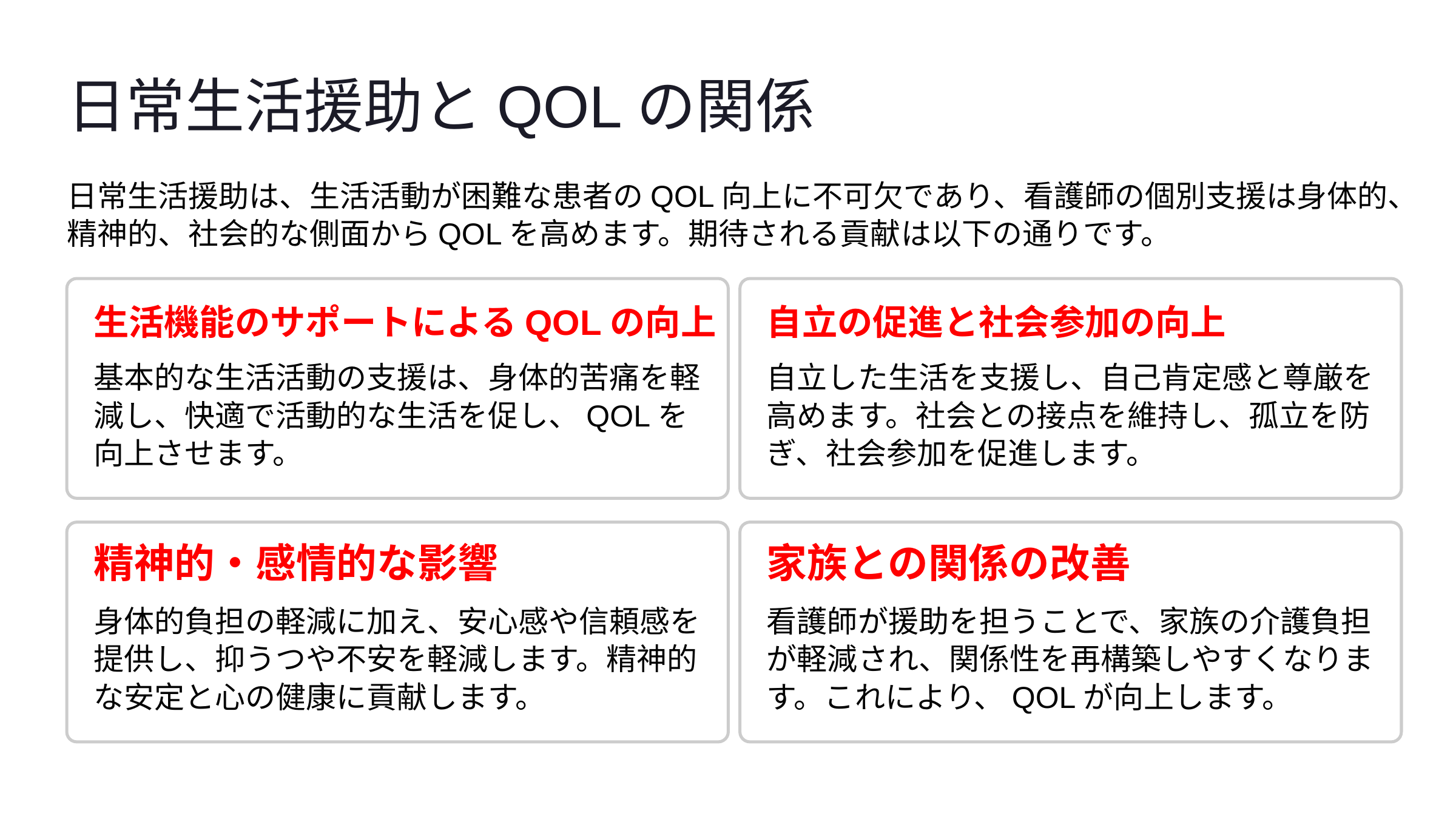

日常生活援助とQOLの関係
日常生活援助は、生活活動が困難な患者のQOL向上に不可欠であり、看護師の個別支援は身体的、精神的、社会的な側面からQOLを高めます。期待される貢献は以下の通りです。

生活機能のサポートによるQOLの向上
自立の促進と社会参加の向上
基本的な生活活動の支援は、身体的苦痛を軽減し、快適で活動的な生活を促し、QOLを向上させます。
自立した生活を支援し、自己肯定感と尊厳を高めます。社会との接点を維持し、孤立を防ぎ、社会参加を促進します。

精神的・感情的な影響
家族との関係の改善
身体的負担の軽減に加え、安心感や信頼感を提供し、抑うつや不安を軽減します。精神的な安定と心の健康に貢献します。
看護師が援助を担うことで、家族の介護負担が軽減され、関係性を再構築しやすくなります。これにより、QOLが向上します。